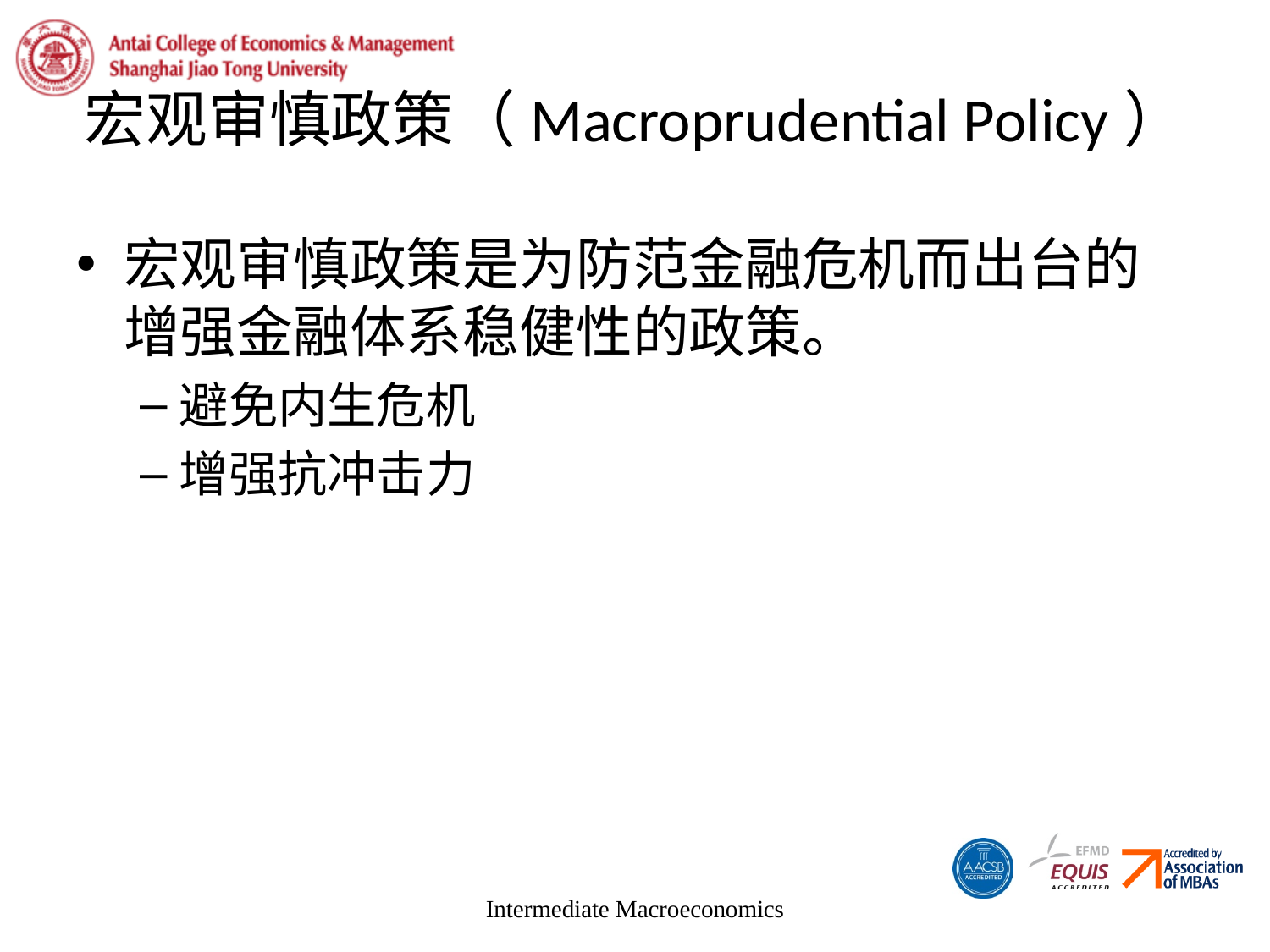

# 宏观审慎政策（Macroprudential Policy）
宏观审慎政策是为防范金融危机而出台的增强金融体系稳健性的政策。
避免内生危机
增强抗冲击力
Intermediate Macroeconomics